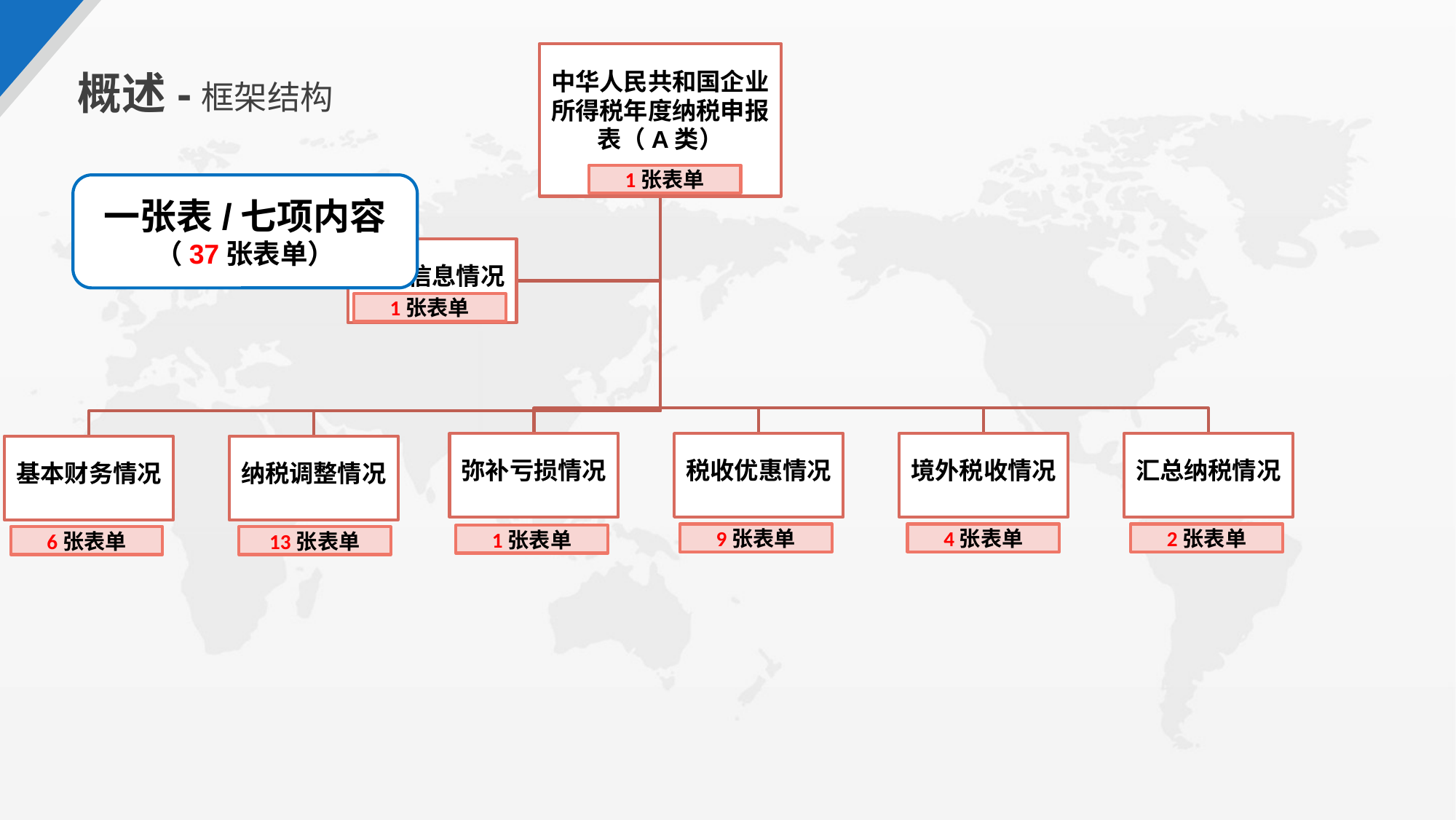

概述-框架结构
中华人民共和国企业所得税年度纳税申报表（A类）
1张表单
基本财务情况
6张表单
纳税调整情况
13张表单
弥补亏损情况
1张表单
税收优惠情况
9张表单
境外税收情况
4张表单
汇总纳税情况
2张表单
基础信息情况
1张表单
一张表/七项内容
（37张表单）